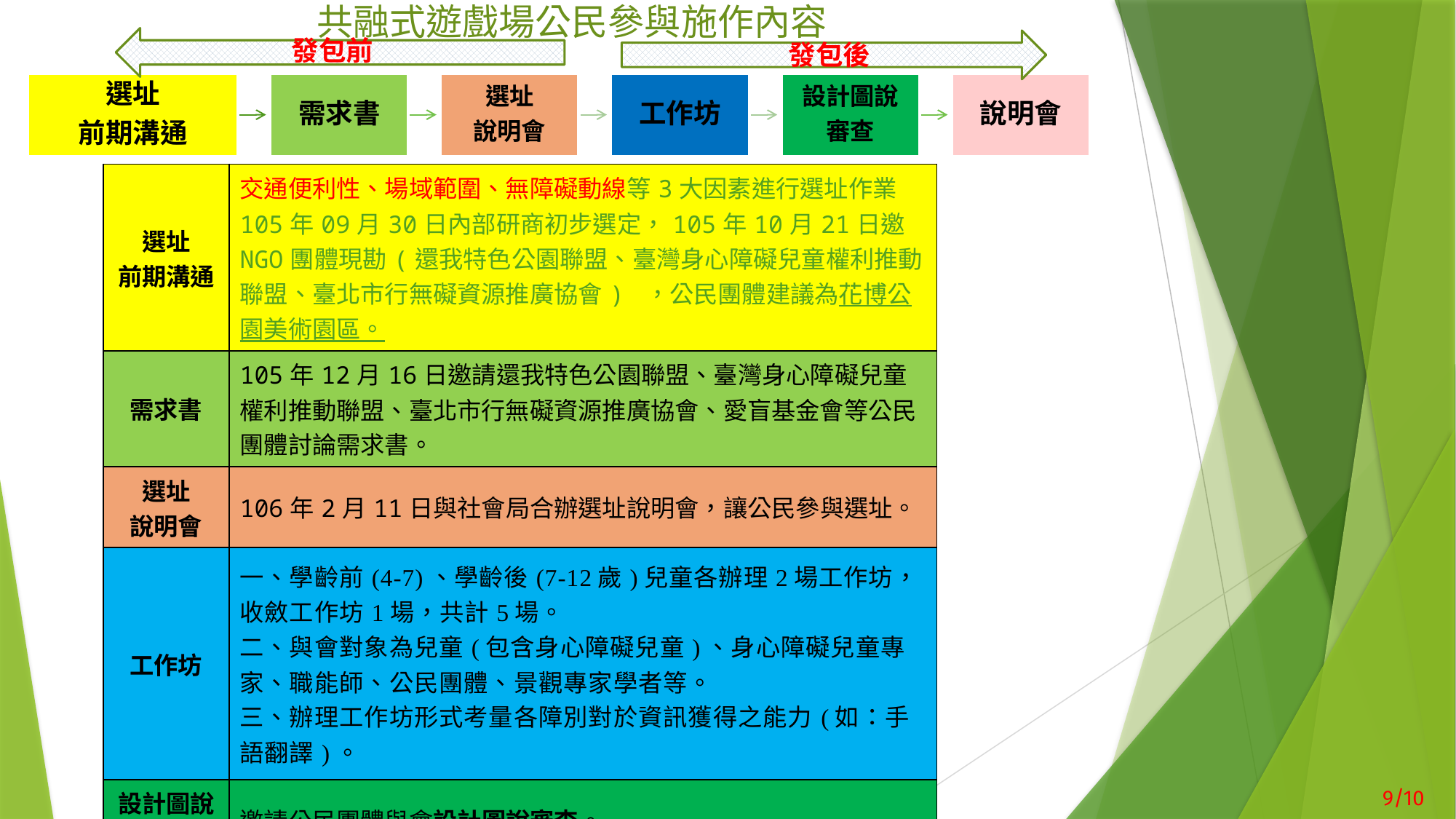

# 共融式遊戲場公民參與施作內容

發包前

發包後

選址
前期溝通

需求書

選址
說明會

工作坊

設計圖說
審查
說明會
| 選址 前期溝通 | 交通便利性、場域範圍、無障礙動線等3大因素進行選址作業 105年09月30日內部研商初步選定，105年10月21日邀NGO團體現勘(還我特色公園聯盟、臺灣身心障礙兒童權利推動聯盟、臺北市行無礙資源推廣協會) ，公民團體建議為花博公園美術園區。 |
| --- | --- |
| 需求書 | 105年12月16日邀請還我特色公園聯盟、臺灣身心障礙兒童權利推動聯盟、臺北市行無礙資源推廣協會、愛盲基金會等公民團體討論需求書。 |
| 選址 說明會 | 106年2月11日與社會局合辦選址說明會，讓公民參與選址。 |
| 工作坊 | 一、學齡前(4-7)、學齡後(7-12歲)兒童各辦理2場工作坊，收斂工作坊1場，共計5場。 二、與會對象為兒童(包含身心障礙兒童)、身心障礙兒童專家、職能師、公民團體、景觀專家學者等。 三、辦理工作坊形式考量各障別對於資訊獲得之能力(如：手語翻譯)。 |
| 設計圖說 審查 | 邀請公民團體與會設計圖說審查。 |
| 說明會 | 細部設計圖說成果說明會。 |
9/10